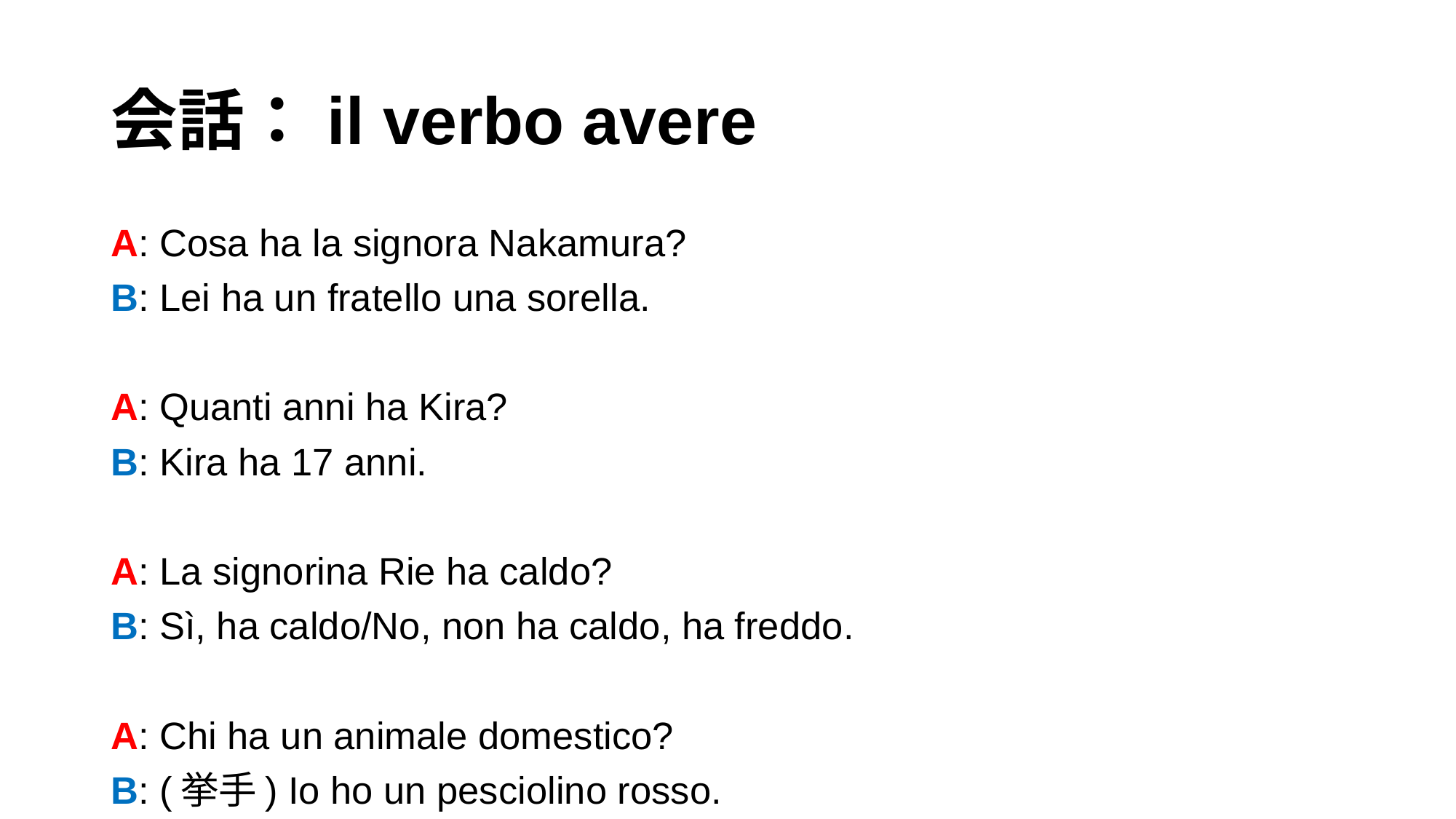

# 会話：il verbo avere
A: Cosa ha la signora Nakamura?
B: Lei ha un fratello una sorella.

A: Quanti anni ha Kira?
B: Kira ha 17 anni.

A: La signorina Rie ha caldo?
B: Sì, ha caldo/No, non ha caldo, ha freddo.

A: Chi ha un animale domestico?
B: (挙手) Io ho un pesciolino rosso.